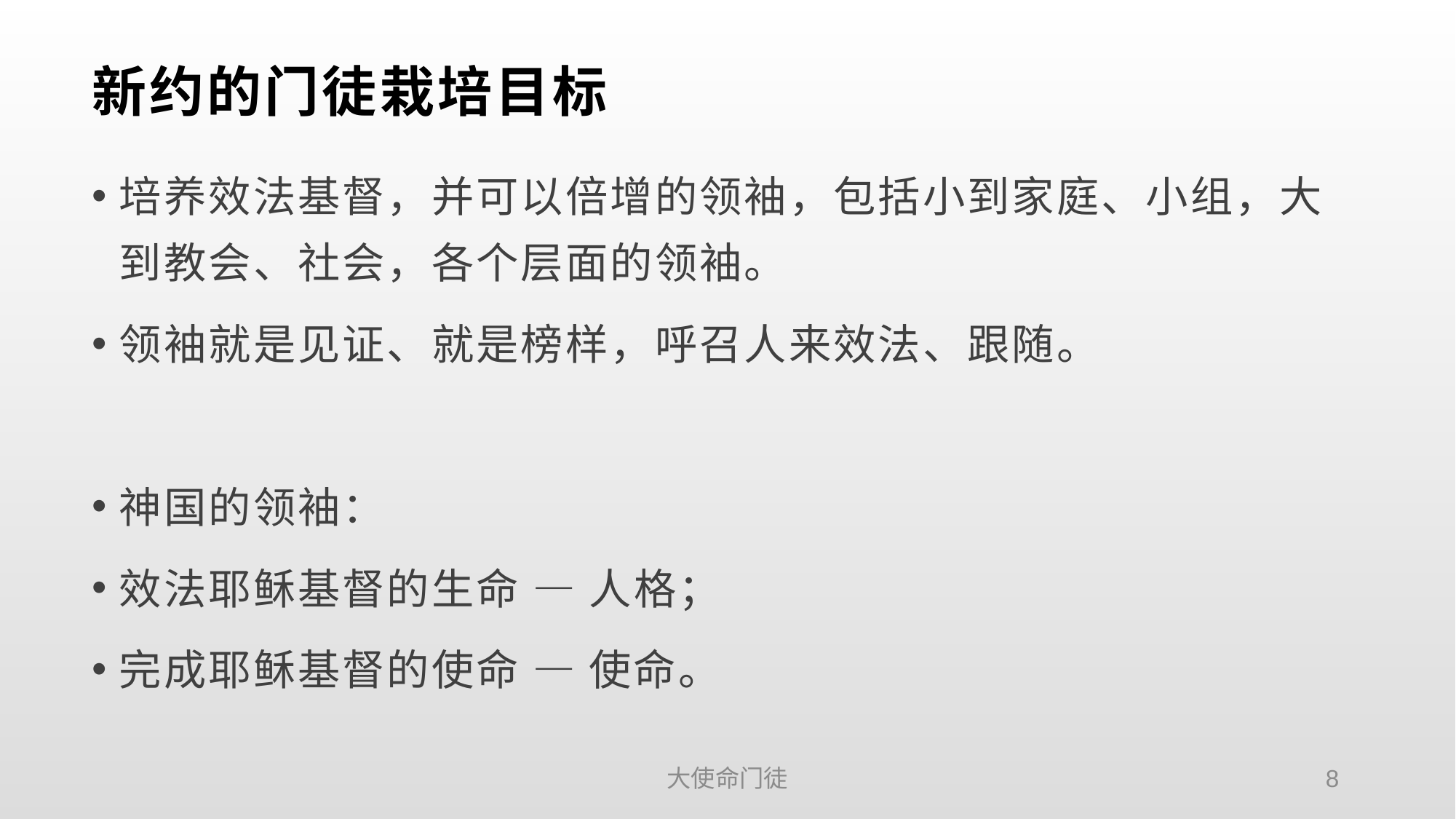

# 新约的门徒栽培目标
培养效法基督，并可以倍增的领袖，包括小到家庭、小组，大到教会、社会，各个层面的领袖。
领袖就是见证、就是榜样，呼召人来效法、跟随。

神国的领袖：
效法耶稣基督的生命 — 人格；
完成耶稣基督的使命 — 使命。
大使命门徒
8